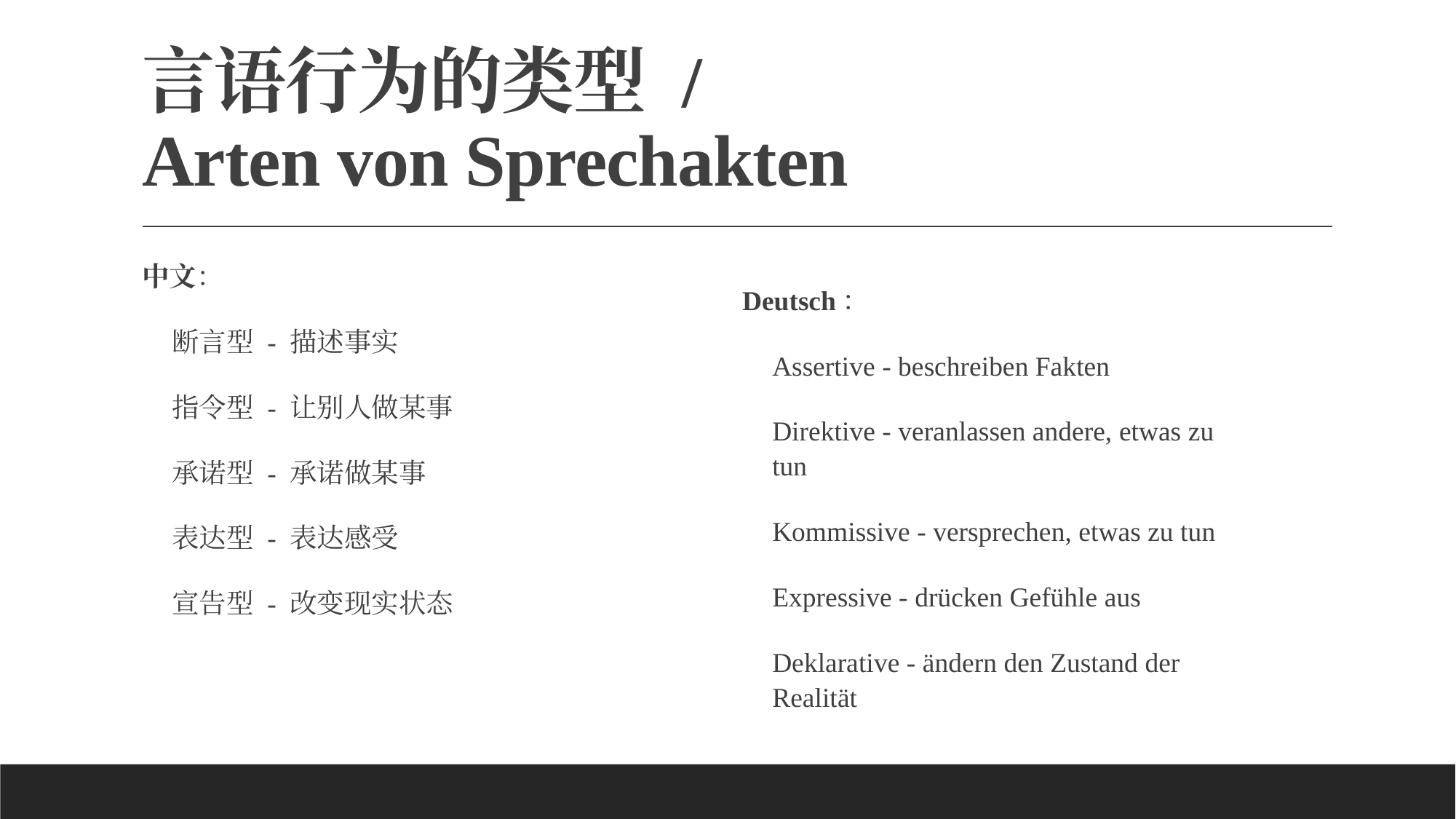

# 言语行为的类型 / Arten von Sprechakten
中文：
断言型 - 描述事实
指令型 - 让别人做某事
承诺型 - 承诺做某事
表达型 - 表达感受
宣告型 - 改变现实状态
Deutsch：
Assertive - beschreiben Fakten
Direktive - veranlassen andere, etwas zu tun
Kommissive - versprechen, etwas zu tun
Expressive - drücken Gefühle aus
Deklarative - ändern den Zustand der Realität